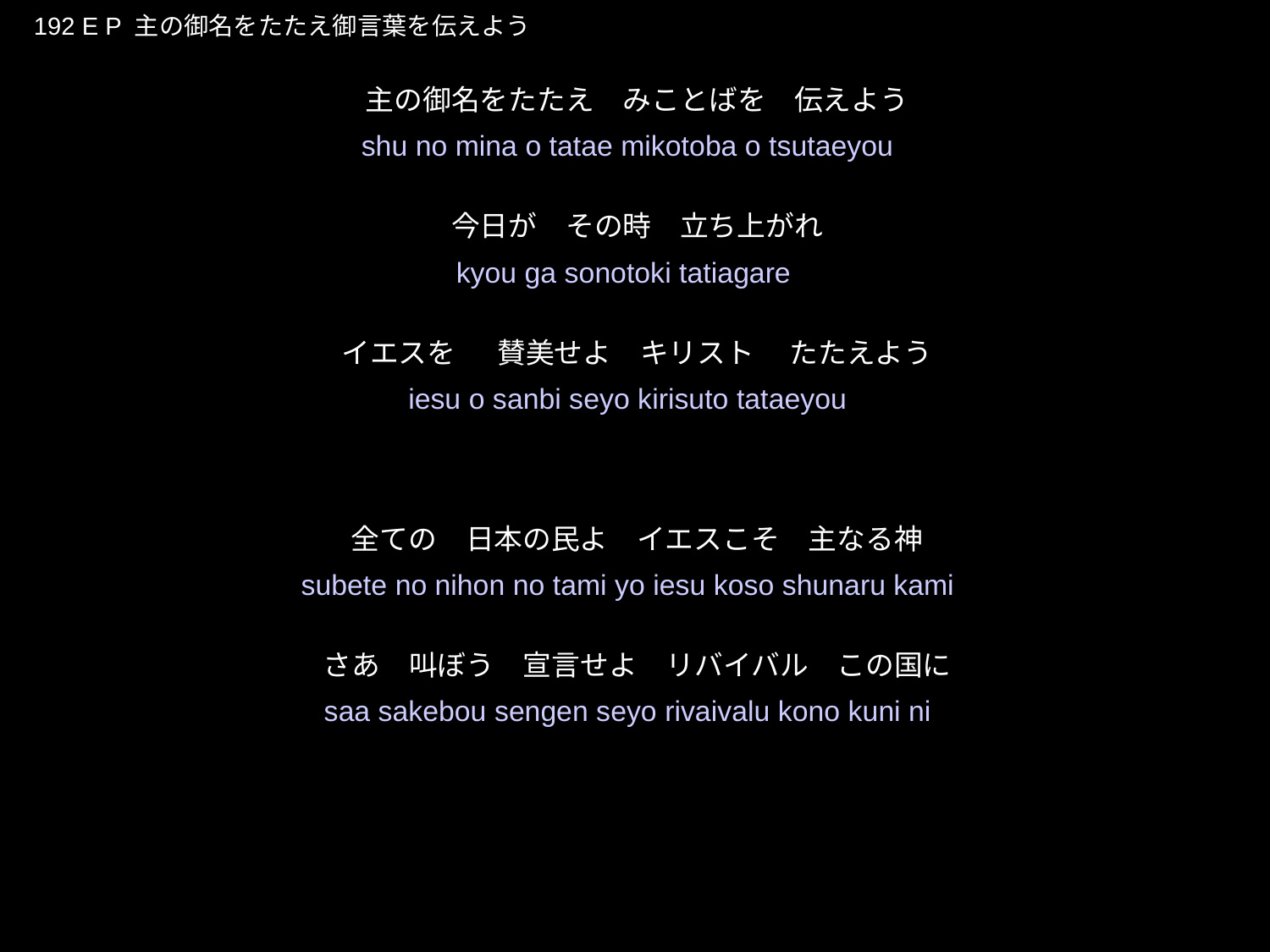

しゅのみなをたたえみことばをつたえよう
★P
192 E P 主の御名をたたえ御言葉を伝えよう
主の御名をたたえ　みことばを　伝えよう
今日が　その時　立ち上がれ
イエスを　  賛美せよ　キリスト　 たたえよう
全ての　日本の民よ　イエスこそ　主なる神
さあ　叫ぼう　宣言せよ　リバイバル　この国に
★２
shu no mina o tatae mikotoba o tsutaeyou
kyou ga sonotoki tatiagare
iesu o sanbi seyo kirisuto tataeyou
subete no nihon no tami yo iesu koso shunaru kami
saa sakebou sengen seyo rivaivalu kono kuni ni